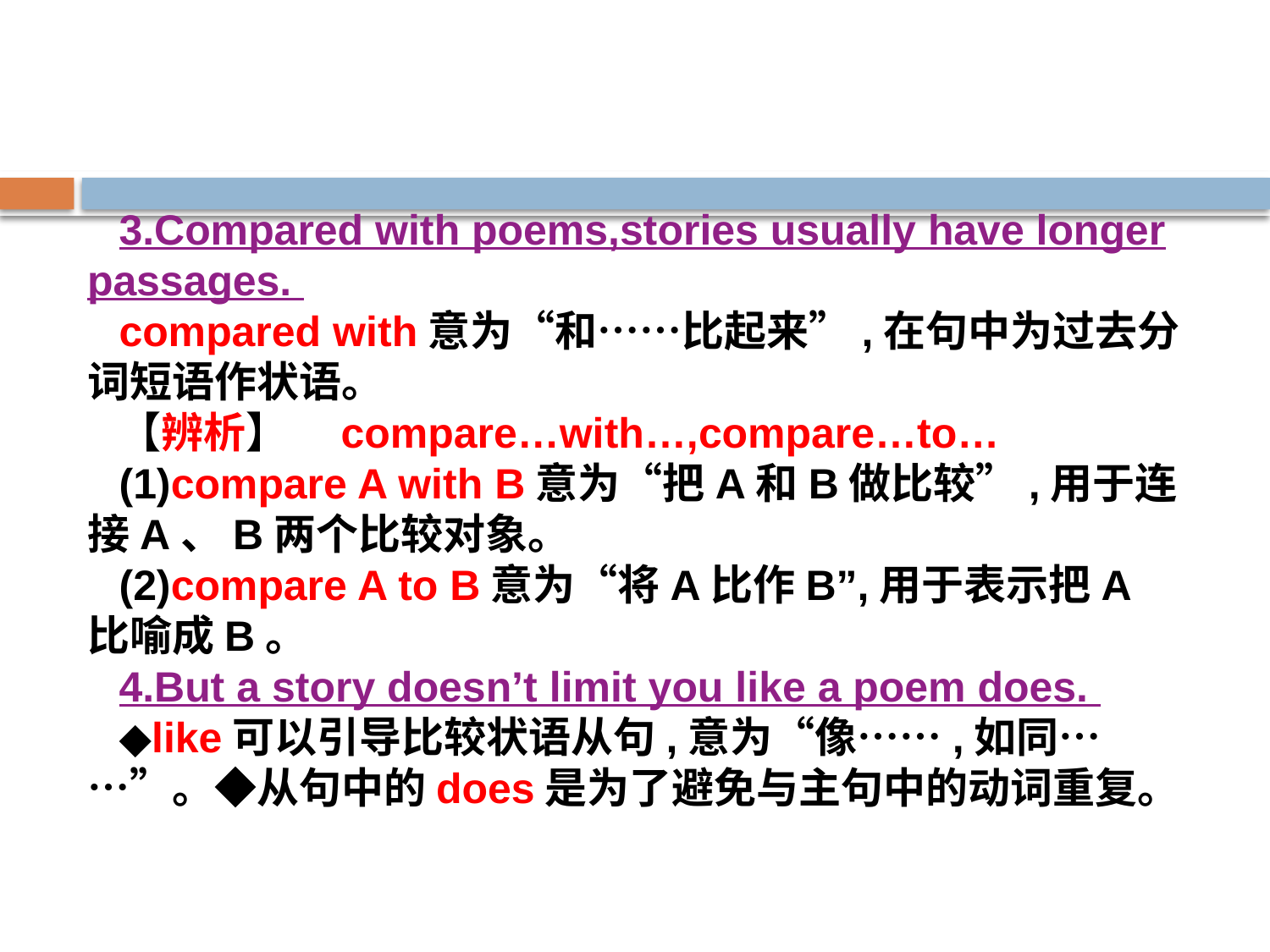

3.Compared with poems,stories usually have longer passages.
compared with意为“和……比起来”,在句中为过去分词短语作状语。
【辨析】　compare…with…,compare…to…
(1)compare A with B意为“把A和B做比较”,用于连接A、B两个比较对象。
(2)compare A to B意为“将A比作B”,用于表示把A比喻成B。
4.But a story doesn’t limit you like a poem does.
◆like可以引导比较状语从句,意为“像……,如同……”。◆从句中的does是为了避免与主句中的动词重复。